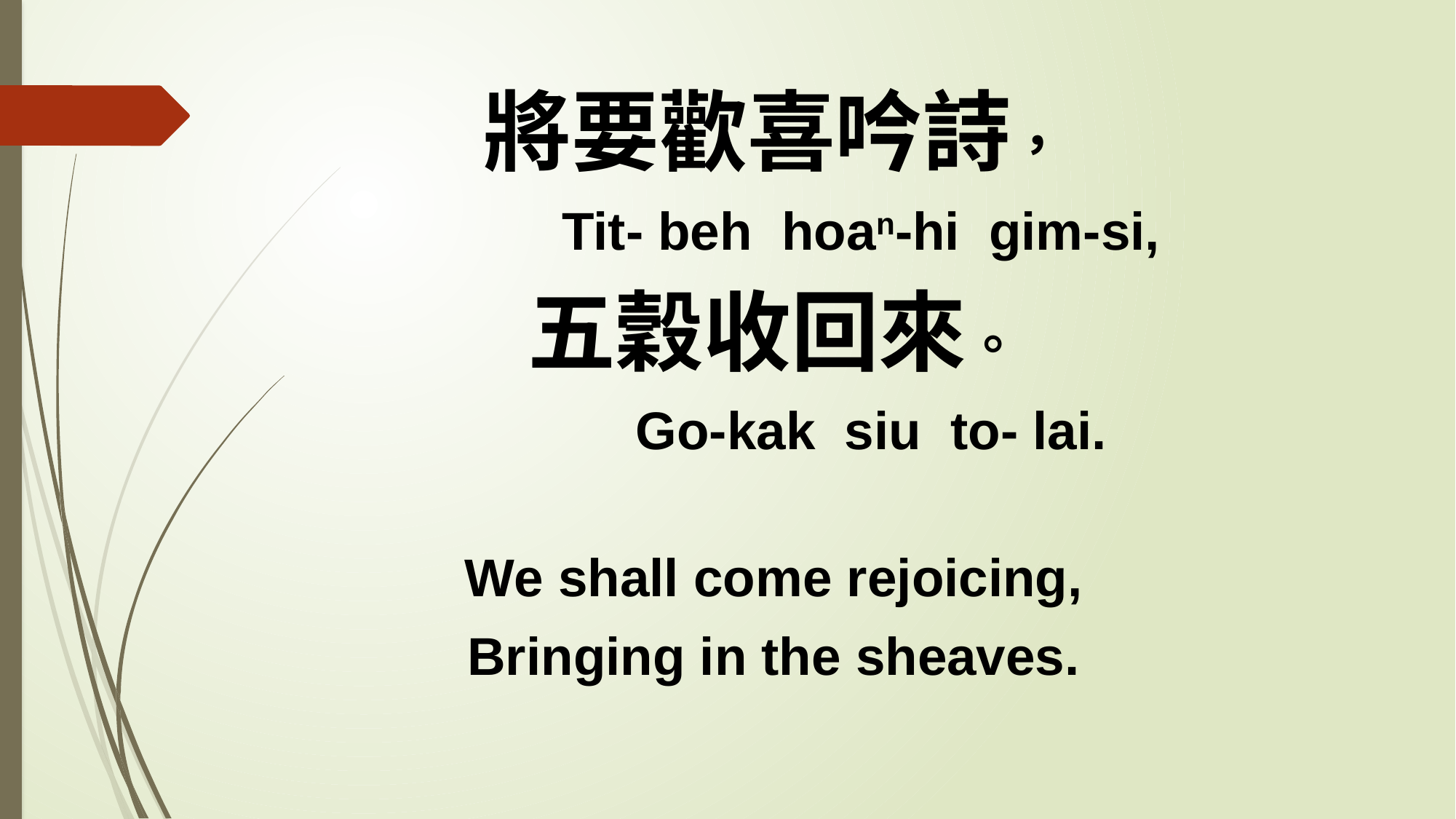

將要歡喜吟詩，
                     Tit- beh  hoan-hi  gim-si,
五穀收回來。
                          Go-kak  siu  to- lai.

We shall come rejoicing,
Bringing in the sheaves.